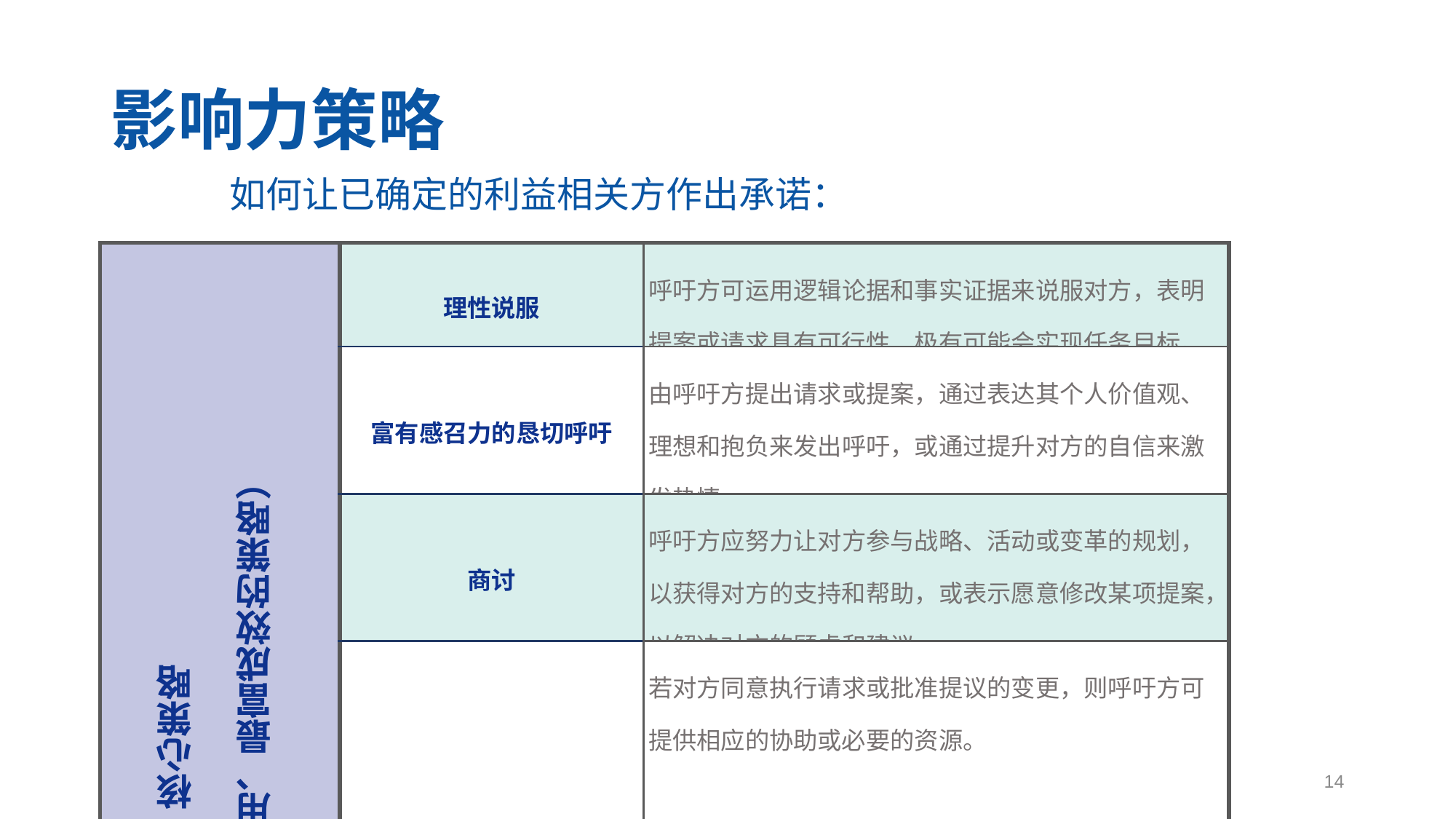

# 影响力策略
如何让已确定的利益相关方作出承诺：
| 核心策略 （领导最常用、最富成效的策略） | 理性说服 | 呼吁方可运用逻辑论据和事实证据来说服对方，表明提案或请求具有可行性，极有可能会实现任务目标。 |
| --- | --- | --- |
|  | 富有感召力的恳切呼吁 | 由呼吁方提出请求或提案，通过表达其个人价值观、理想和抱负来发出呼吁，或通过提升对方的自信来激发热情。 |
|  | 商讨 | 呼吁方应努力让对方参与战略、活动或变革的规划，以获得对方的支持和帮助，或表示愿意修改某项提案，以解决对方的顾虑和建议。 |
|  | 合作 | 若对方同意执行请求或批准提议的变更，则呼吁方可提供相应的协助或必要的资源。 |
14